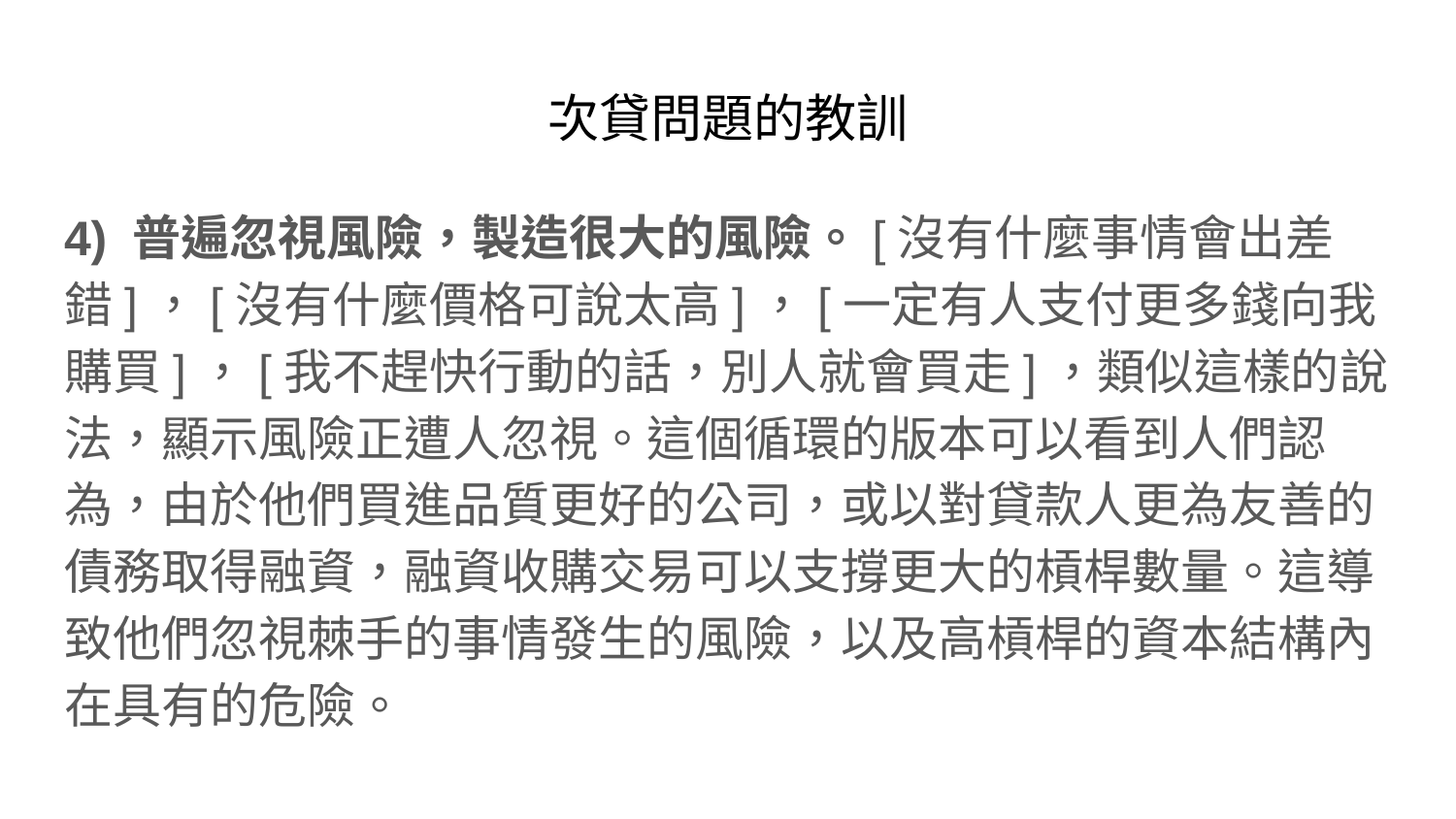

# 次貸問題的教訓
4) 普遍忽視風險，製造很大的風險。[沒有什麼事情會出差錯]，[沒有什麼價格可說太高]，[一定有人支付更多錢向我購買]，[我不趕快行動的話，別人就會買走]，類似這樣的說法，顯示風險正遭人忽視。這個循環的版本可以看到人們認為，由於他們買進品質更好的公司，或以對貸款人更為友善的債務取得融資，融資收購交易可以支撐更大的槓桿數量。這導致他們忽視棘手的事情發生的風險，以及高槓桿的資本結構內在具有的危險。